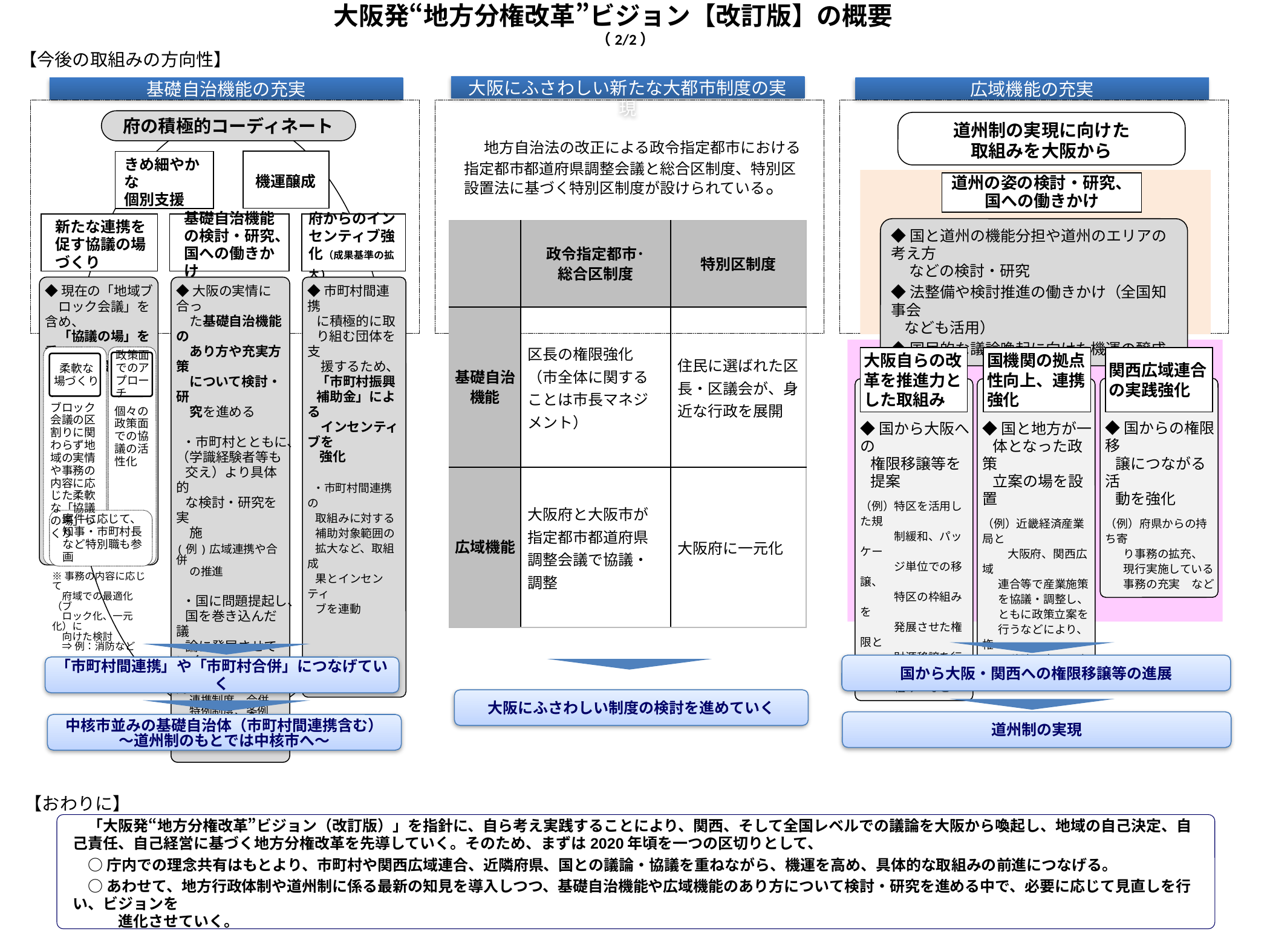

大阪発“地方分権改革”ビジョン【改訂版】の概要　（2/2）
【今後の取組みの方向性】
大阪にふさわしい新たな大都市制度の実現
基礎自治機能の充実
広域機能の充実

府の積極的コーディネート
道州制の実現に向けた
取組みを大阪から

　地方自治法の改正による政令指定都市における指定都市都道府県調整会議と総合区制度、特別区設置法に基づく特別区制度が設けられている。
機運醸成
きめ細やかな
個別支援

道州の姿の検討・研究、
国への働きかけ
新たな連携を促す協議の場づくり
基礎自治機能の検討・研究、国への働きかけ
府からのインセンティブ強化（成果基準の拡大)
◆国と道州の機能分担や道州のエリアの考え方
　 などの検討・研究
◆法整備や検討推進の働きかけ（全国知事会
   なども活用）
◆国民的な議論喚起に向けた機運の醸成
|  | 政令指定都市･ 総合区制度 | 特別区制度 |
| --- | --- | --- |
| 基礎自治機能 | 区長の権限強化（市全体に関することは市長マネジメント） | 住民に選ばれた区長・区議会が、身近な行政を展開 |
| 広域機能 | 大阪府と大阪市が指定都市都道府県調整会議で協議・調整 | 大阪府に一元化 |
◆大阪の実情に合っ
　た基礎自治機能の
　あり方や充実方策
　について検討・研
　究を進める
 ・市町村とともに、（学識経験者等も
  交え）より具体的
  な検討・研究を実
　施
(例)広域連携や合併
    の推進
 ・国に問題提起し、
  国を巻き込んだ議
  論に発展させていく
(例)新たな市町村間
    連携制度、合併
    特例制度、条例
    による権限移譲
    の制度改善 など

◆市町村間連携
  に積極的に取
  り組む団体を支
　援するため、
  「市町村振興
  補助金」による
　インセンティブを
   強化

 ・市町村間連携の
  取組みに対する
  補助対象範囲の
  拡大など、取組成
  果とインセンティ
  ブを連動

◆現在の「地域ブ
　ロック会議」を含め、
　「協議の場」を重
　層的に設定

大阪自らの改革を推進力とした取組み
国機関の拠点性向上、連携強化
関西広域連合の実践強化
政策面でのアプローチ
柔軟な
場づくり
◆国からの権限移
  譲につながる活
  動を強化
（例）府県からの持ち寄
      り事務の拡充、
      現行実施している
      事務の充実　など
◆国から大阪への
  権限移譲等を
  提案
（例）特区を活用した規
　　　制緩和、パッケー
　　　ジ単位での移譲、
　　　特区の枠組みを
　　　発展させた権限と
　　　財源移譲を行う仕
　　　組み　など
◆国と地方が一
  体となった政策
  立案の場を設置
（例）近畿経済産業局と
　　 大阪府、関西広域
     連合等で産業施策
     を協議・調整し、
     ともに政策立案を
     行うなどにより、権
     限移譲に向けた土
     壌づくりを進める
ブロック会議の区割りに関わらず地域の実情や事務の内容に応じた柔軟な「協議の場」づくり
個々の政策面での協議の活性化
案件に応じて、知事・市町村長など特別職も参画
※事務の内容に応じて
　府域での最適化（ブ
　ロック化、一元化）に
　向けた検討
　⇒ 例：消防など

国から大阪・関西への権限移譲等の進展
「市町村間連携」や「市町村合併」につなげていく

大阪にふさわしい制度の検討を進めていく

道州制の実現
中核市並みの基礎自治体（市町村間連携含む）
～道州制のもとでは中核市へ～
【おわりに】
　「大阪発“地方分権改革”ビジョン（改訂版）」を指針に、自ら考え実践することにより、関西、そして全国レベルでの議論を大阪から喚起し、地域の自己決定、自己責任、自己経営に基づく地方分権改革を先導していく。そのため、まずは2020年頃を一つの区切りとして、
　○ 庁内での理念共有はもとより、市町村や関西広域連合、近隣府県、国との議論・協議を重ねながら、機運を高め、具体的な取組みの前進につなげる。
　○ あわせて、地方行政体制や道州制に係る最新の知見を導入しつつ、基礎自治機能や広域機能のあり方について検討・研究を進める中で、必要に応じて見直しを行い、ビジョンを
　　　進化させていく。